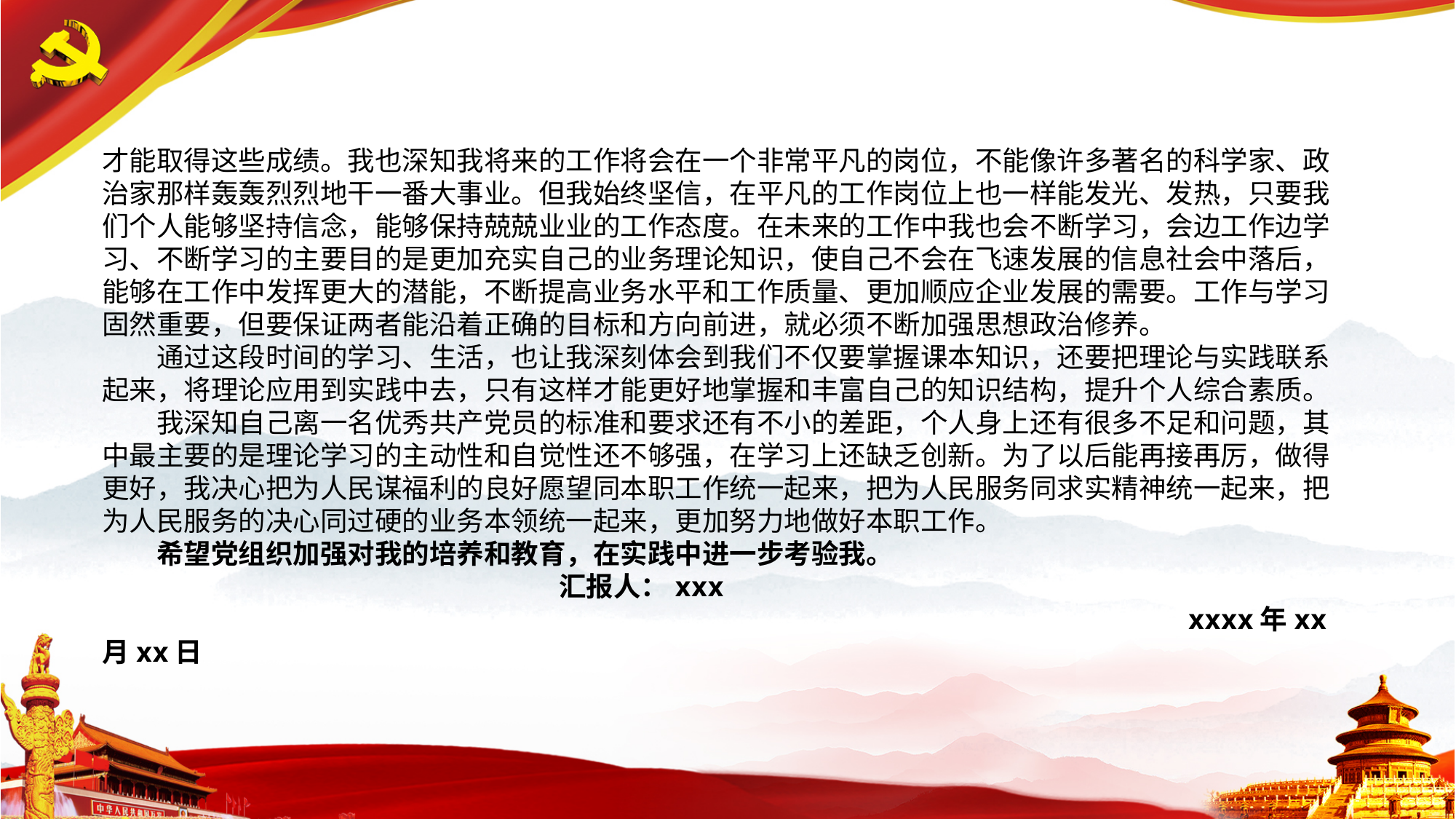

才能取得这些成绩。我也深知我将来的工作将会在一个非常平凡的岗位，不能像许多著名的科学家、政治家那样轰轰烈烈地干一番大事业。但我始终坚信，在平凡的工作岗位上也一样能发光、发热，只要我们个人能够坚持信念，能够保持兢兢业业的工作态度。在未来的工作中我也会不断学习，会边工作边学习、不断学习的主要目的是更加充实自己的业务理论知识，使自己不会在飞速发展的信息社会中落后，能够在工作中发挥更大的潜能，不断提高业务水平和工作质量、更加顺应企业发展的需要。工作与学习固然重要，但要保证两者能沿着正确的目标和方向前进，就必须不断加强思想政治修养。
通过这段时间的学习、生活，也让我深刻体会到我们不仅要掌握课本知识，还要把理论与实践联系起来，将理论应用到实践中去，只有这样才能更好地掌握和丰富自己的知识结构，提升个人综合素质。
我深知自己离一名优秀共产党员的标准和要求还有不小的差距，个人身上还有很多不足和问题，其中最主要的是理论学习的主动性和自觉性还不够强，在学习上还缺乏创新。为了以后能再接再厉，做得更好，我决心把为人民谋福利的良好愿望同本职工作统一起来，把为人民服务同求实精神统一起来，把为人民服务的决心同过硬的业务本领统一起来，更加努力地做好本职工作。
希望党组织加强对我的培养和教育，在实践中进一步考验我。
                                                                汇报人：xxx
                                                               xxxx年xx月xx日